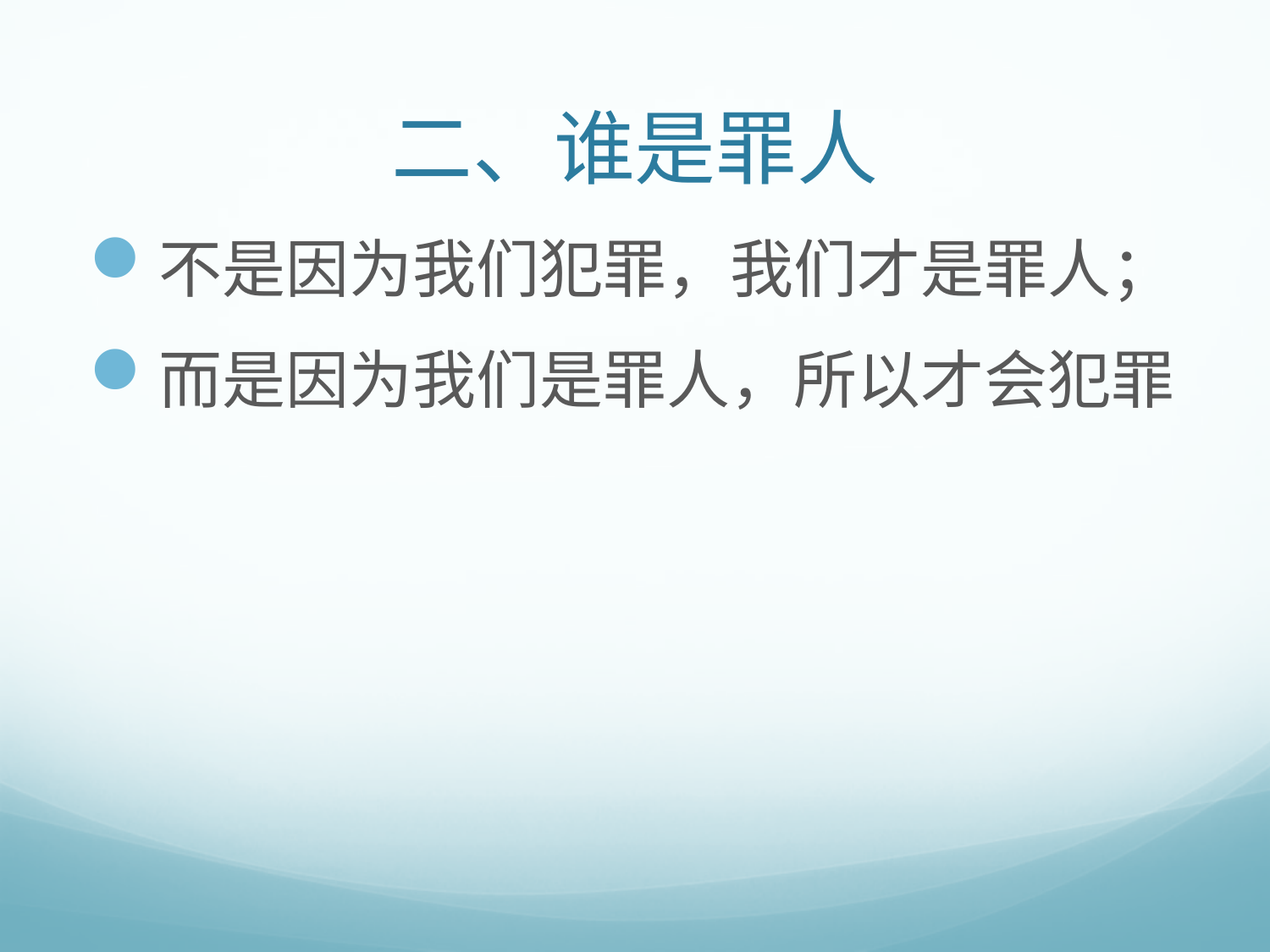

# 二、谁是罪人
不是因为我们犯罪，我们才是罪人；
而是因为我们是罪人，所以才会犯罪